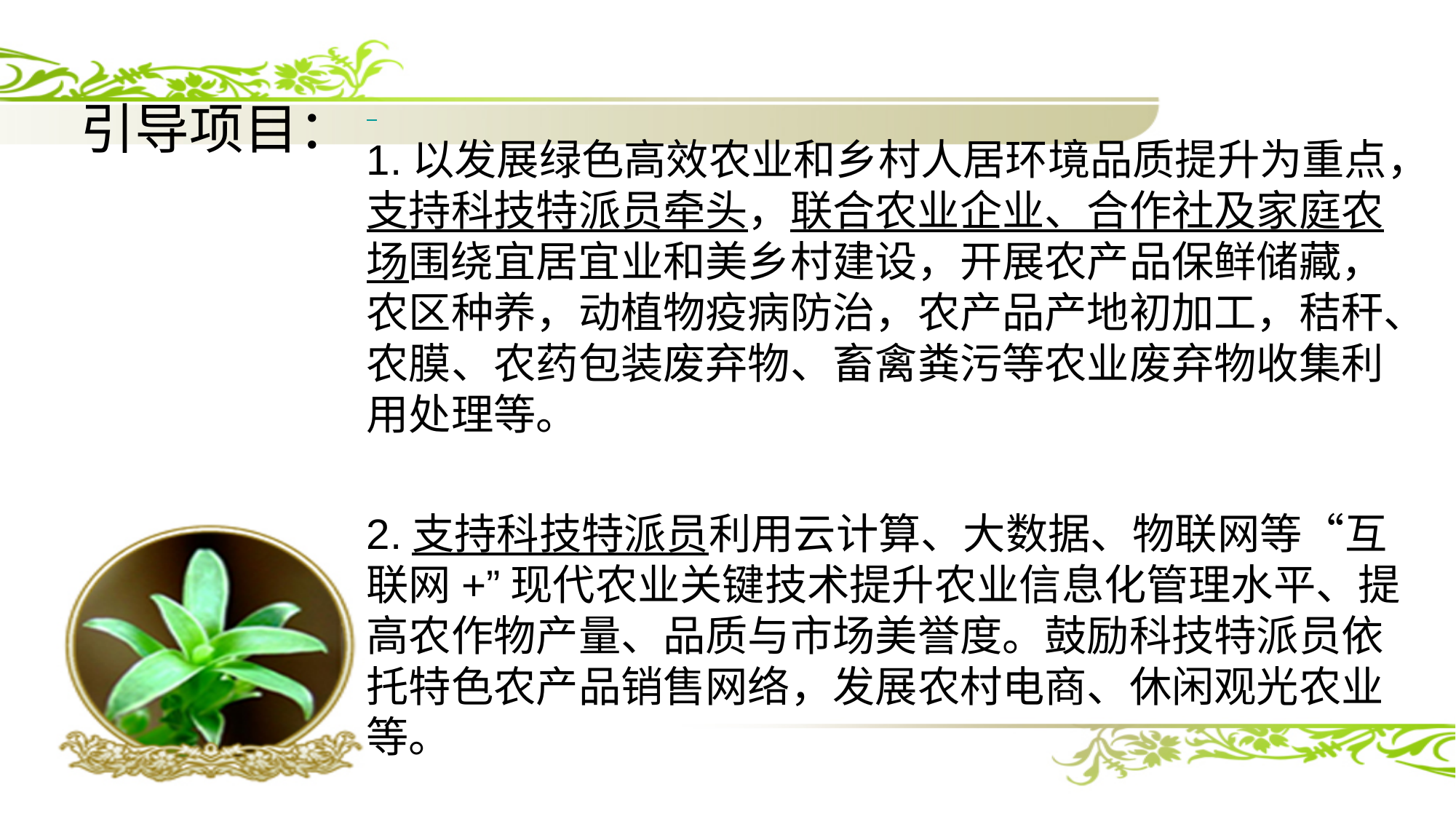

引导项目：
1.以发展绿色高效农业和乡村人居环境品质提升为重点，支持科技特派员牵头，联合农业企业、合作社及家庭农场围绕宜居宜业和美乡村建设，开展农产品保鲜储藏，农区种养，动植物疫病防治，农产品产地初加工，秸秆、农膜、农药包装废弃物、畜禽粪污等农业废弃物收集利用处理等。
2.支持科技特派员利用云计算、大数据、物联网等“互联网+”现代农业关键技术提升农业信息化管理水平、提高农作物产量、品质与市场美誉度。鼓励科技特派员依托特色农产品销售网络，发展农村电商、休闲观光农业等。
3.支持各级农业科技园区、星创天地、科技特派员实验示范站开展成果路演、创业服务、创业孵化、新技术集成与示范推广等活动。
4.单个项目申请自治区财政科技经费支持额度不超过30万元。
# 引导项目：

1.以发展绿色高效农业和乡村人居环境品质提升为重点，支持科技特派员牵头，联合农业企业、合作社及家庭农场围绕宜居宜业和美乡村建设，开展农产品保鲜储藏，农区种养，动植物疫病防治，农产品产地初加工，秸秆、农膜、农药包装废弃物、畜禽粪污等农业废弃物收集利用处理等。

2.支持科技特派员利用云计算、大数据、物联网等“互联网+”现代农业关键技术提升农业信息化管理水平、提高农作物产量、品质与市场美誉度。鼓励科技特派员依托特色农产品销售网络，发展农村电商、休闲观光农业等。